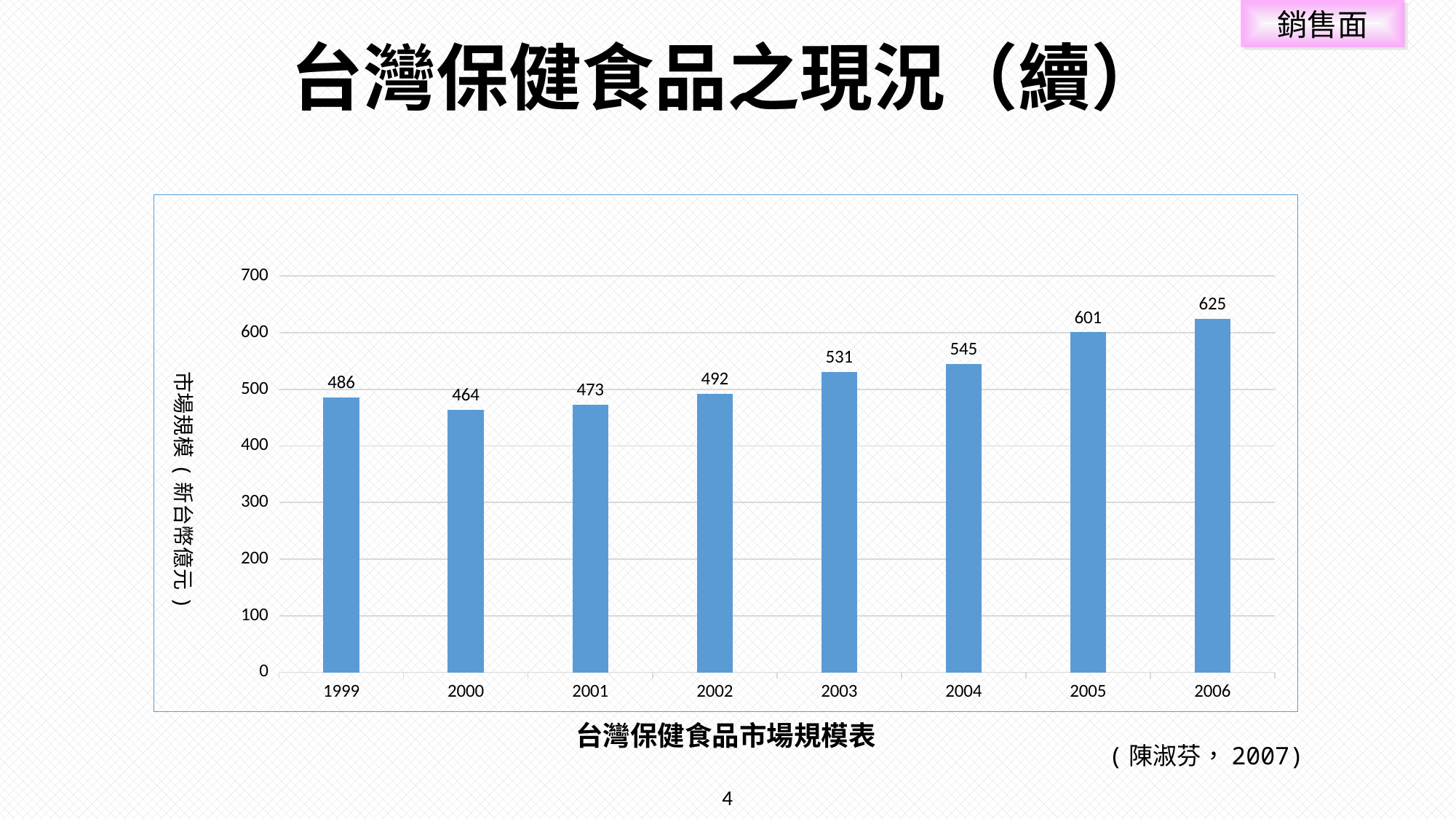

銷售面
# 台灣保健食品之現況（續）

### Chart:

| Category |       |
|---|---|
| 1999 | 486.0 |
| 2000 | 464.0 |
| 2001 | 473.0 |
| 2002 | 492.0 |
| 2003 | 531.0 |
| 2004 | 545.0 |
| 2005 | 601.0 |
| 2006 | 625.0 |
台灣保健食品市場規模表
(陳淑芬，2007)
4